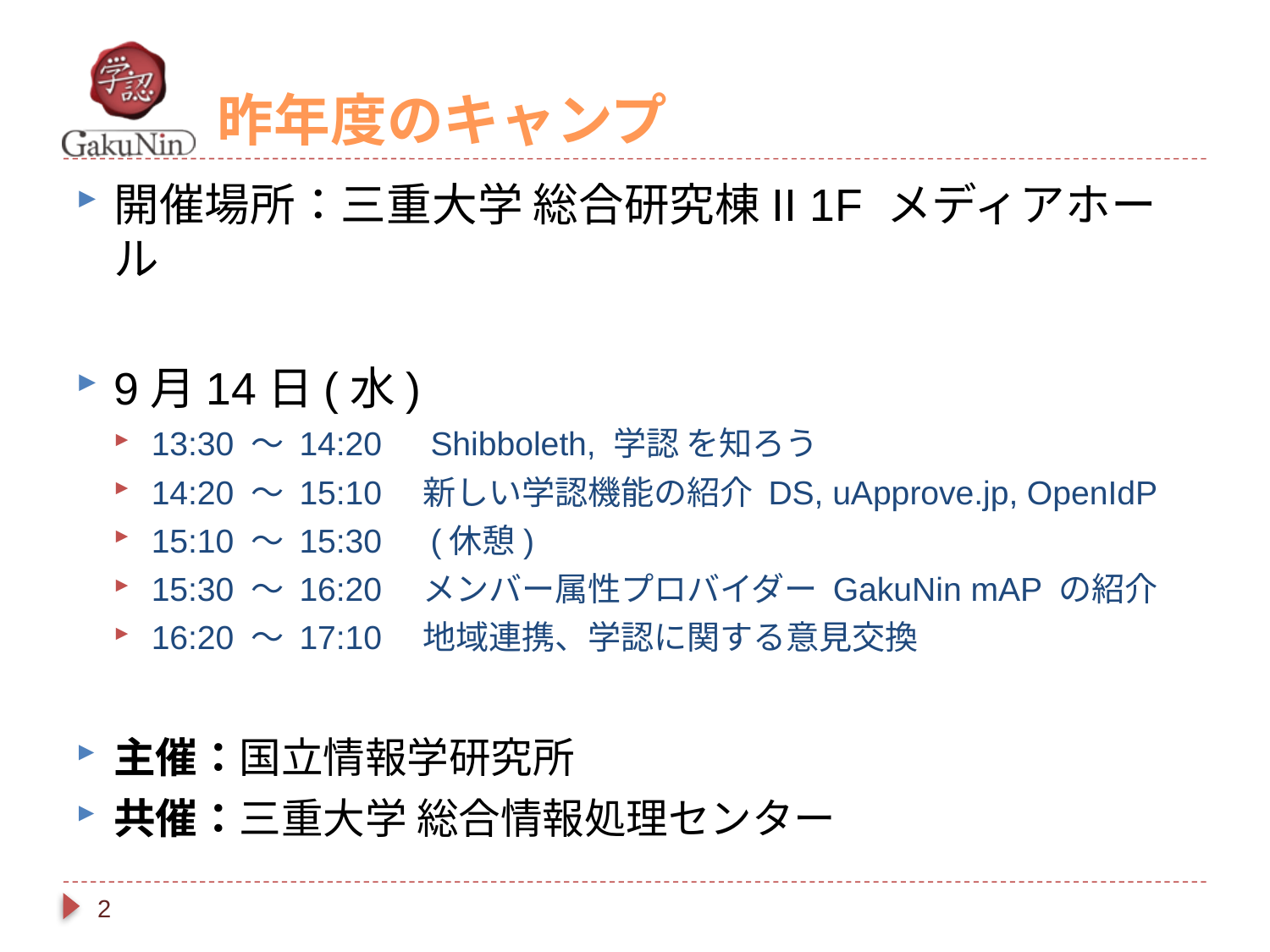

# 昨年度のキャンプ
開催場所：三重大学 総合研究棟II 1F メディアホール

9月14日(水)
13:30 ～ 14:20　Shibboleth, 学認 を知ろう
14:20 ～ 15:10　新しい学認機能の紹介 DS, uApprove.jp, OpenIdP
15:10 ～ 15:30　(休憩)
15:30 ～ 16:20　メンバー属性プロバイダー GakuNin mAP の紹介
16:20 ～ 17:10　地域連携、学認に関する意見交換

主催：国立情報学研究所
共催：三重大学 総合情報処理センター
2